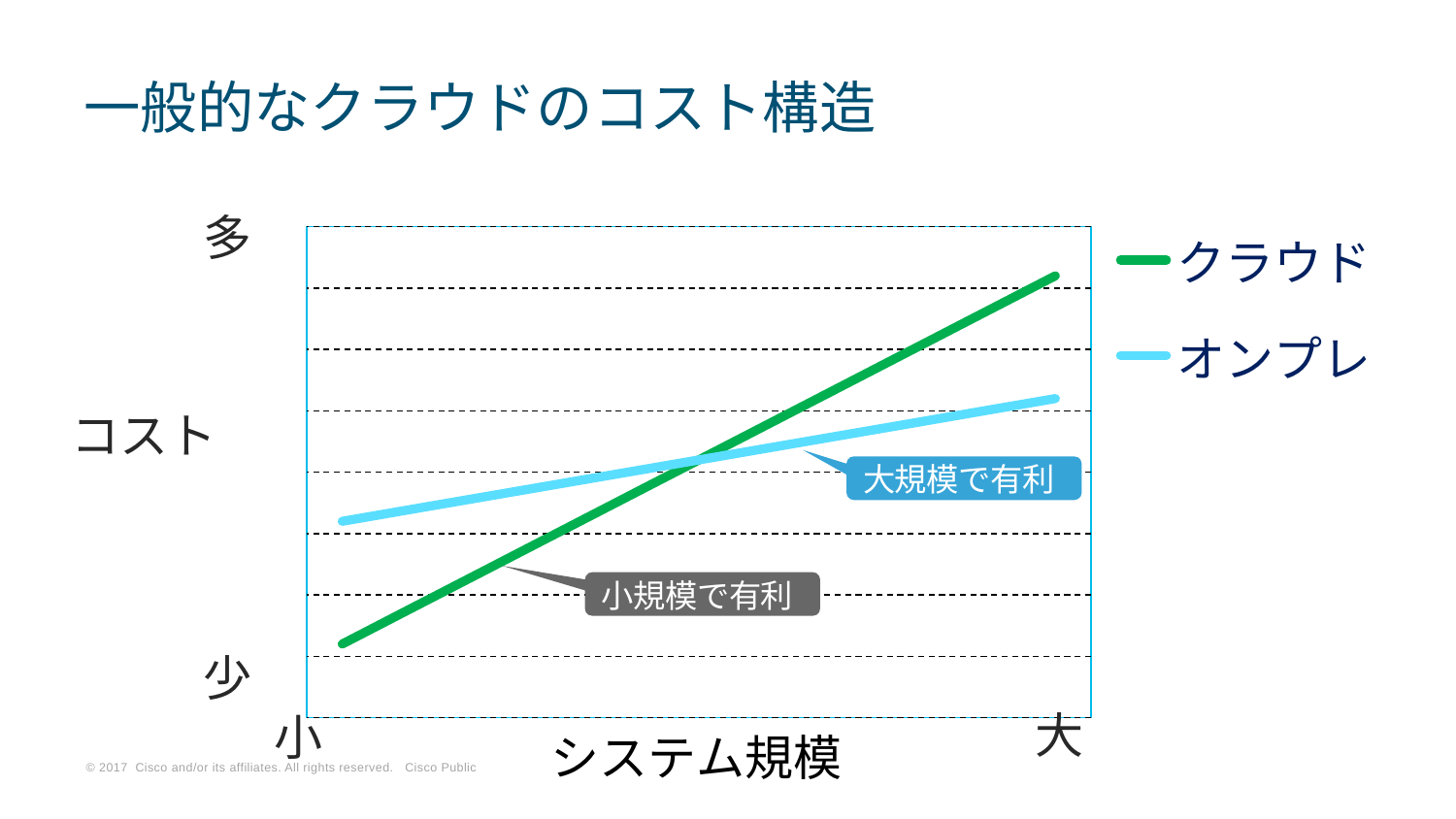

# 一般的なクラウドのコスト構造

### Chart

| Category | クラウド | オンプレ |
|---|---|---|
| 0.0 | 60.0 | 160.0 |
| 1.0 | 90.0 | 170.0 |
| 2.0 | 120.0 | 180.0 |
| 3.0 | 150.0 | 190.0 |
| 4.0 | 180.0 | 200.0 |
| 5.0 | 210.0 | 210.0 |
| 6.0 | 240.0 | 220.0 |
| 7.0 | 270.0 | 230.0 |
| 8.0 | 300.0 | 240.0 |
| 9.0 | 330.0 | 250.0 |
| 10.0 | 360.0 | 260.0 |
多
コスト
少
大
小